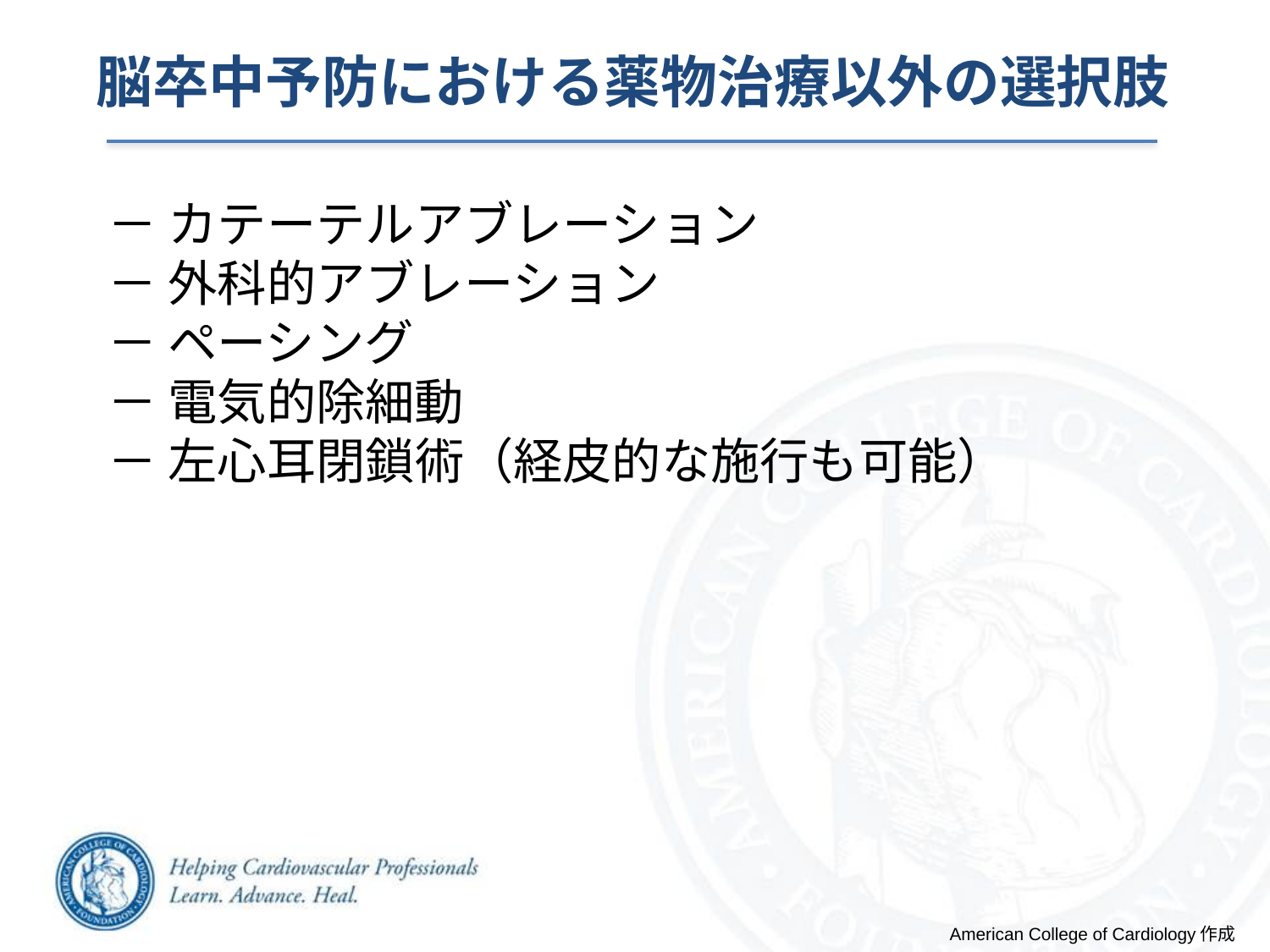

脳卒中予防における薬物治療以外の選択肢
－ カテーテルアブレーション
－ 外科的アブレーション
－ ペーシング
－ 電気的除細動
－ 左心耳閉鎖術（経皮的な施行も可能）
American College of Cardiology作成